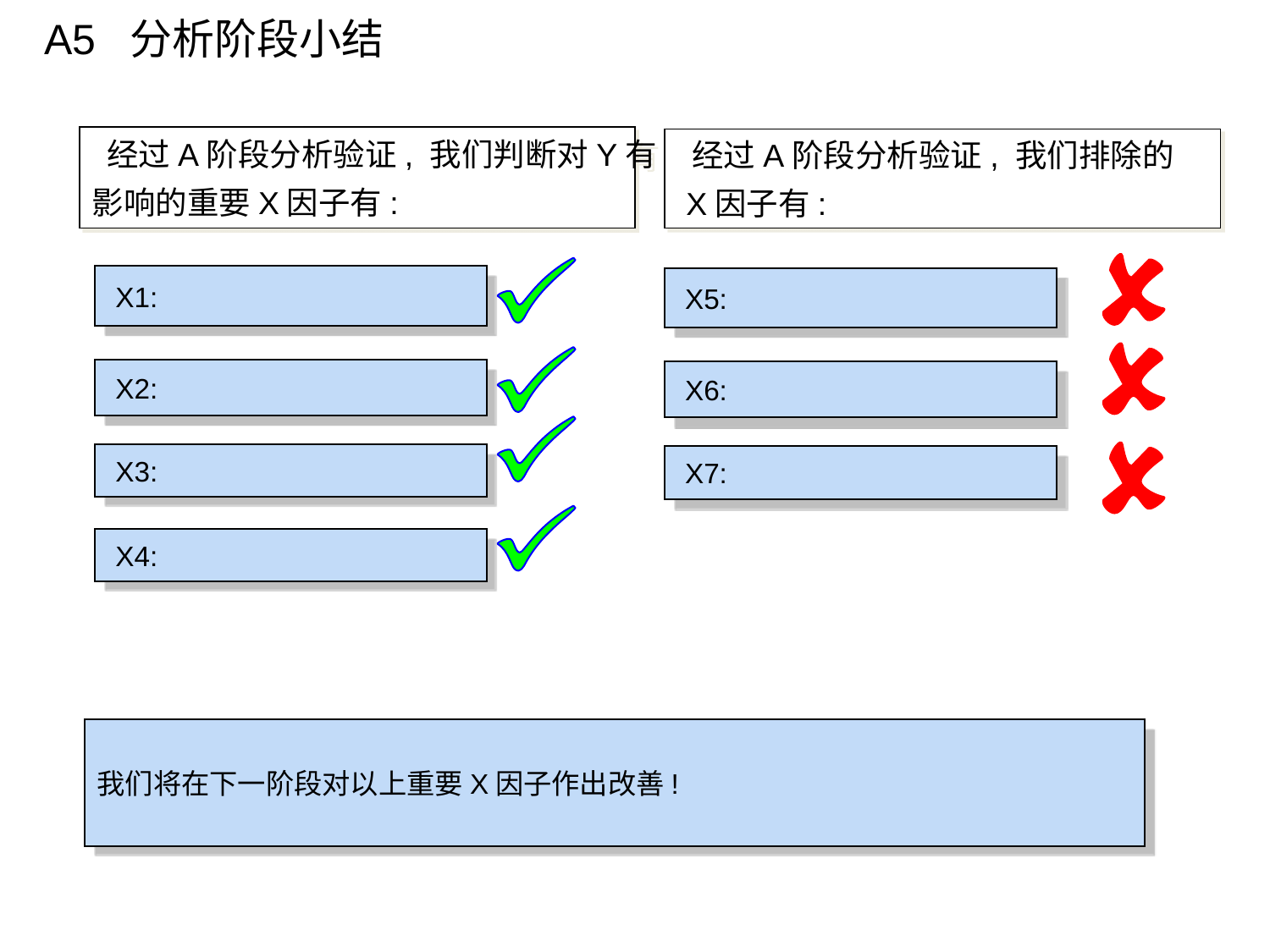

A5  分析阶段小结
 经过A阶段分析验证, 我们判断对Y有
影响的重要X因子有:
 经过A阶段分析验证, 我们排除的
 X因子有:

 X1:
 X5:

 X2:
 X6:

 X3:
 X7:

 X4:
我们将在下一阶段对以上重要X因子作出改善!